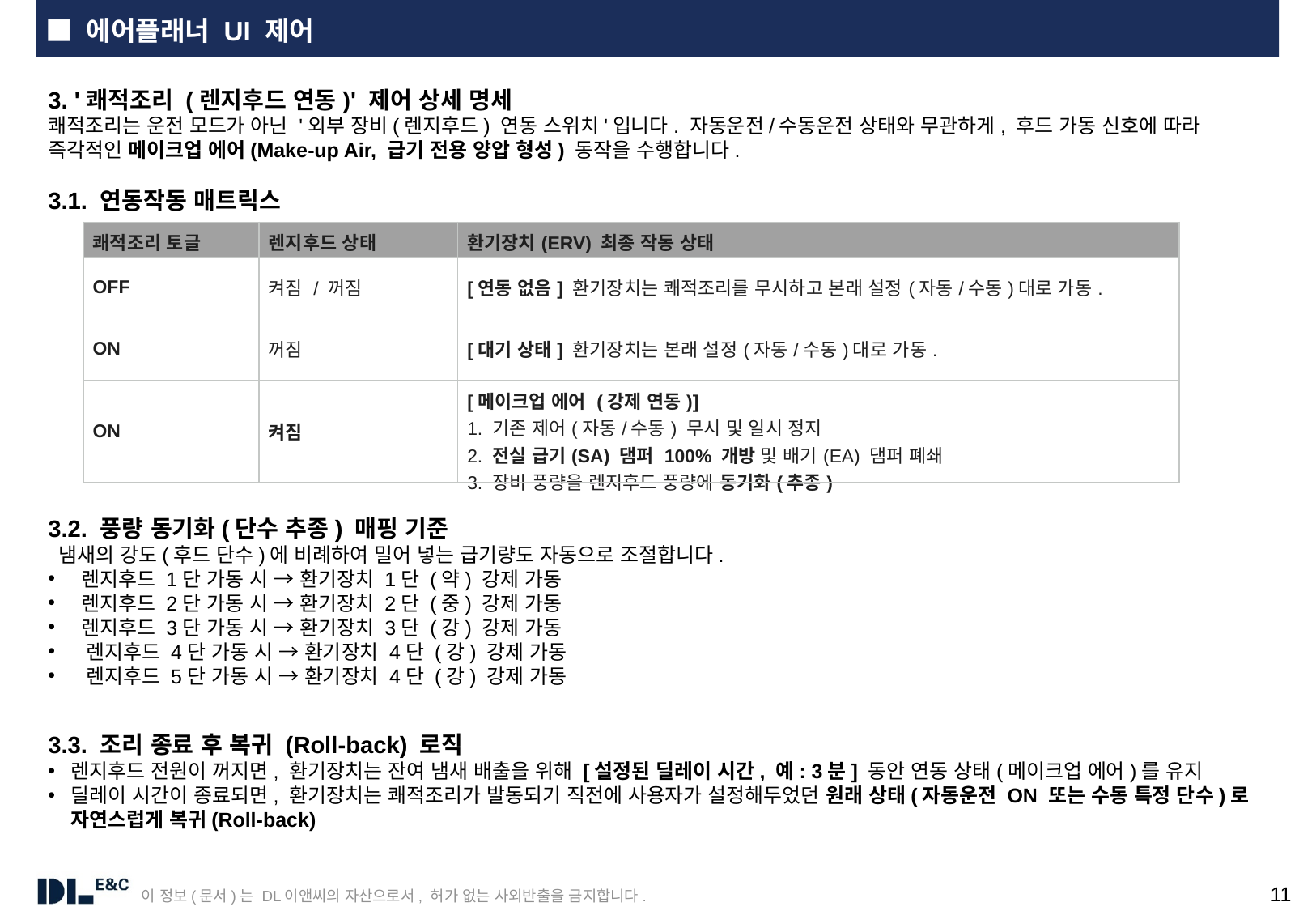

■ 에어플래너 UI 제어
3. '쾌적조리 (렌지후드 연동)' 제어 상세 명세
쾌적조리는 운전 모드가 아닌 '외부 장비(렌지후드) 연동 스위치'입니다. 자동운전/수동운전 상태와 무관하게, 후드 가동 신호에 따라 즉각적인 메이크업 에어(Make-up Air, 급기 전용 양압 형성) 동작을 수행합니다.

3.1. 연동작동 매트릭스
| 쾌적조리 토글 | 렌지후드 상태 | 환기장치(ERV) 최종 작동 상태 |
| --- | --- | --- |
| OFF | 켜짐 / 꺼짐 | [연동 없음] 환기장치는 쾌적조리를 무시하고 본래 설정(자동/수동)대로 가동. |
| ON | 꺼짐 | [대기 상태] 환기장치는 본래 설정(자동/수동)대로 가동. |
| ON | 켜짐 | [메이크업 에어 (강제 연동)] 1. 기존 제어(자동/수동) 무시 및 일시 정지 2. 전실 급기(SA) 댐퍼 100% 개방 및 배기(EA) 댐퍼 폐쇄 3. 장비 풍량을 렌지후드 풍량에 동기화(추종) |
3.2. 풍량 동기화(단수 추종) 매핑 기준
 냄새의 강도(후드 단수)에 비례하여 밀어 넣는 급기량도 자동으로 조절합니다.
 렌지후드 1단 가동 시 → 환기장치 1단 (약) 강제 가동
 렌지후드 2단 가동 시 → 환기장치 2단 (중) 강제 가동
 렌지후드 3단 가동 시 → 환기장치 3단 (강) 강제 가동
렌지후드 4단 가동 시 → 환기장치 4단 (강) 강제 가동
렌지후드 5단 가동 시 → 환기장치 4단 (강) 강제 가동

3.3. 조리 종료 후 복귀 (Roll-back) 로직
렌지후드 전원이 꺼지면, 환기장치는 잔여 냄새 배출을 위해 [설정된 딜레이 시간, 예: 3분] 동안 연동 상태(메이크업 에어)를 유지
딜레이 시간이 종료되면, 환기장치는 쾌적조리가 발동되기 직전에 사용자가 설정해두었던 원래 상태(자동운전 ON 또는 수동 특정 단수)로 자연스럽게 복귀(Roll-back)